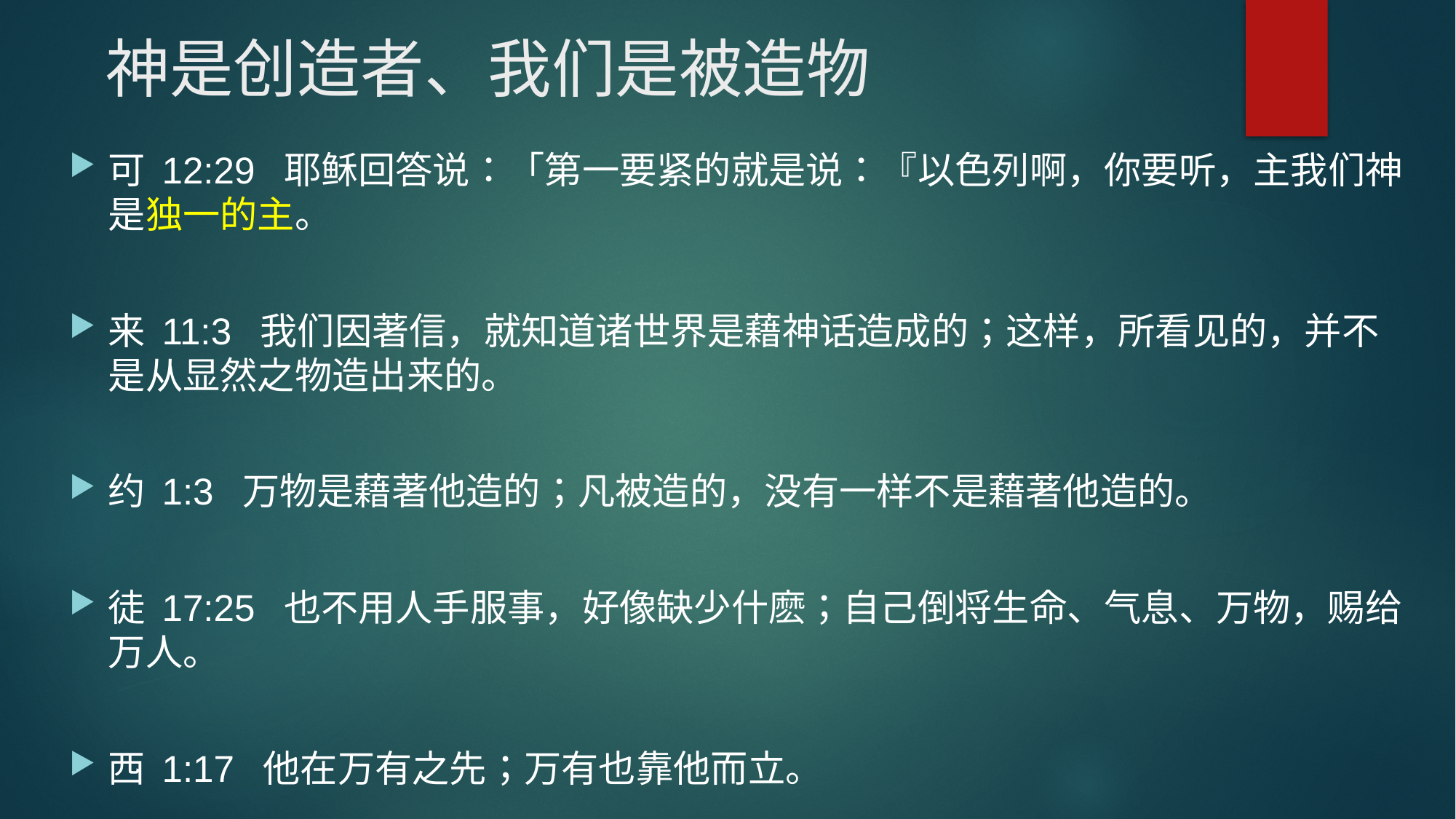

神是创造者、我们是被造物
可 12:29  耶稣回答说：「第一要紧的就是说：『以色列啊，你要听，主我们神是独一的主。

来 11:3  我们因著信，就知道诸世界是藉神话造成的；这样，所看见的，并不是从显然之物造出来的。

约 1:3  万物是藉著他造的；凡被造的，没有一样不是藉著他造的。

徒 17:25  也不用人手服事，好像缺少什麽；自己倒将生命、气息、万物，赐给万人。

西 1:17  他在万有之先；万有也靠他而立。